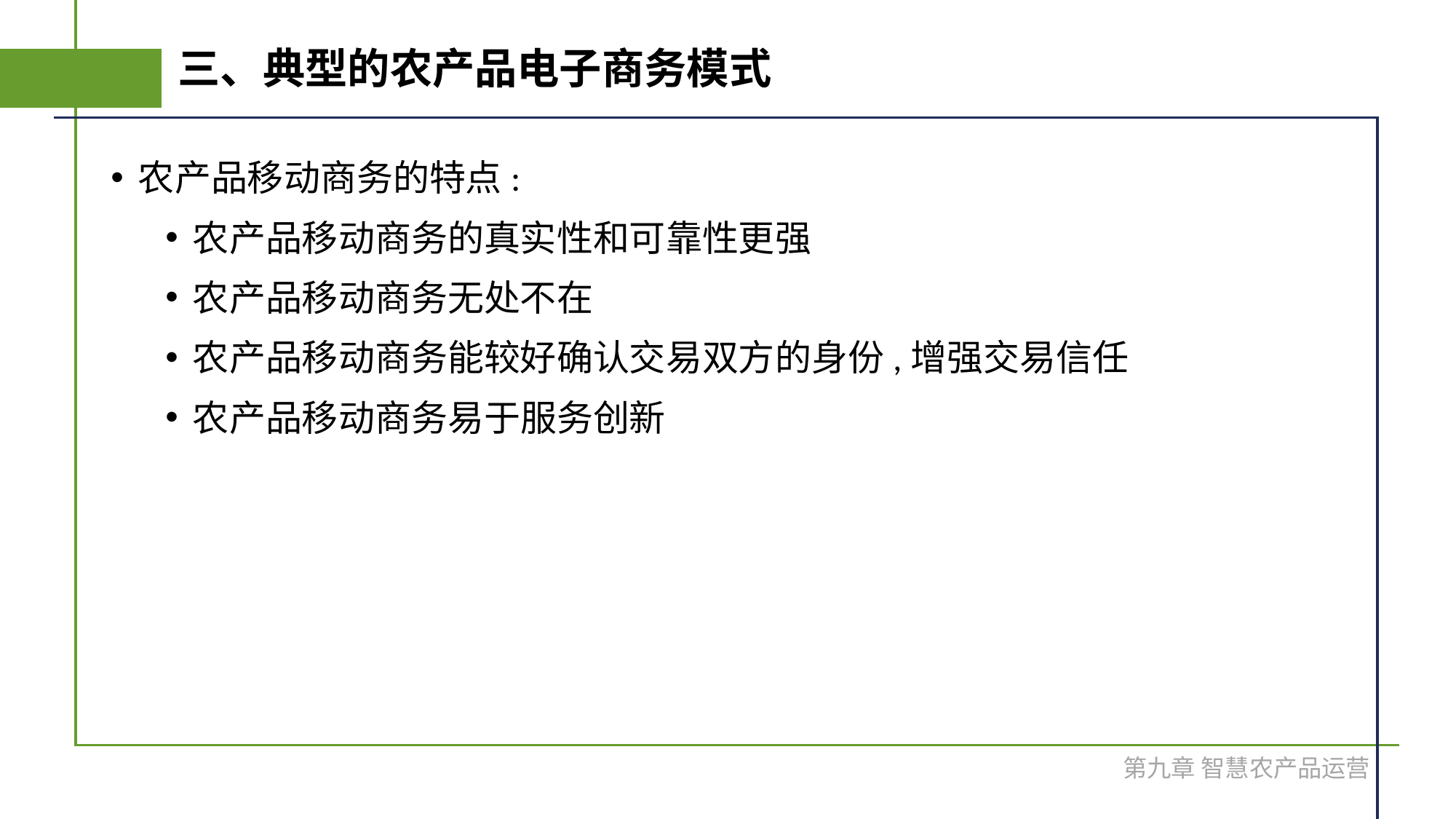

# 三、典型的农产品电子商务模式
农产品移动商务的特点:
农产品移动商务的真实性和可靠性更强
农产品移动商务无处不在
农产品移动商务能较好确认交易双方的身份,增强交易信任
农产品移动商务易于服务创新
第九章 智慧农产品运营